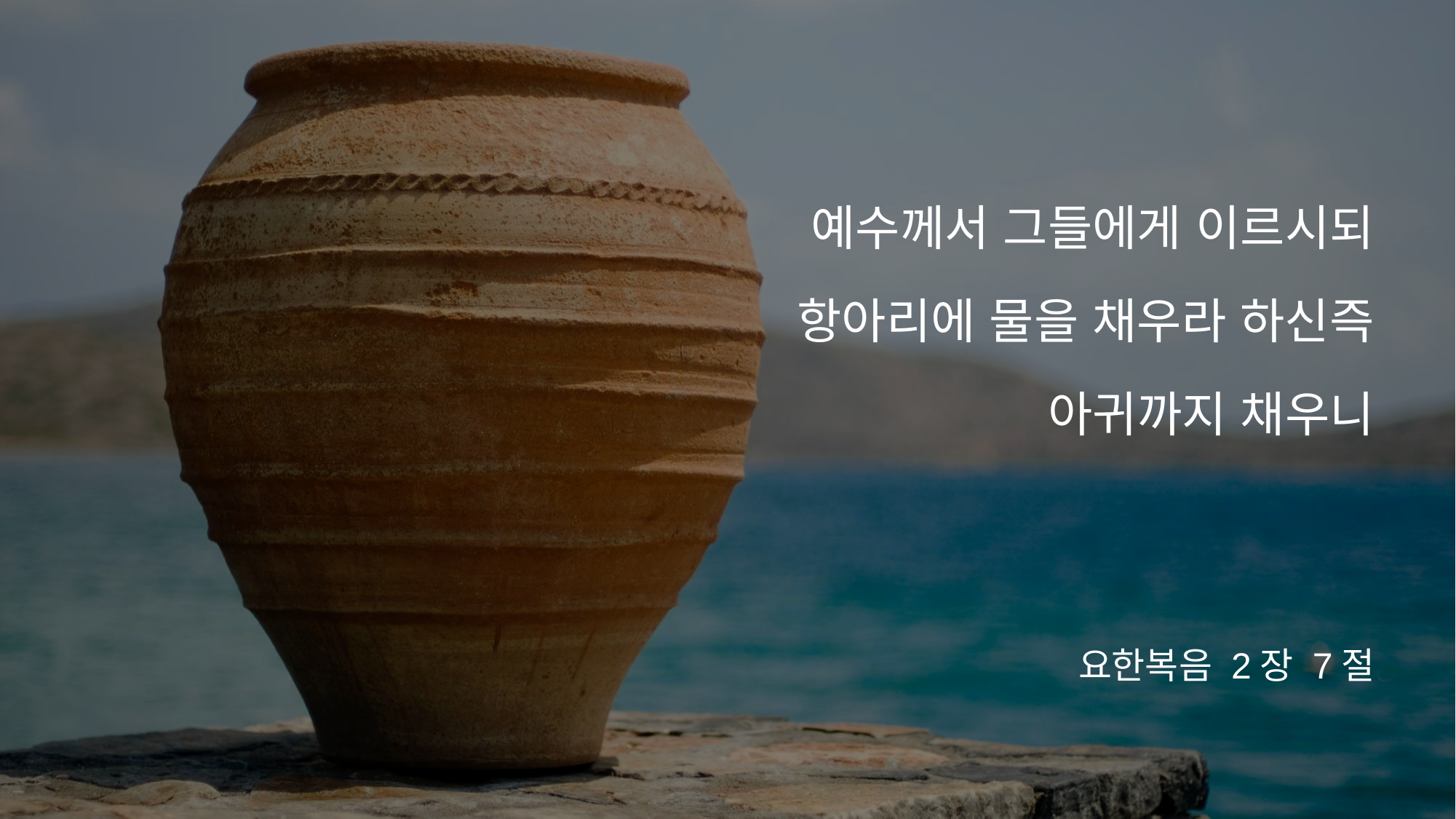

예수께서 그들에게 이르시되
항아리에 물을 채우라 하신즉
아귀까지 채우니

요한복음 2장 7절